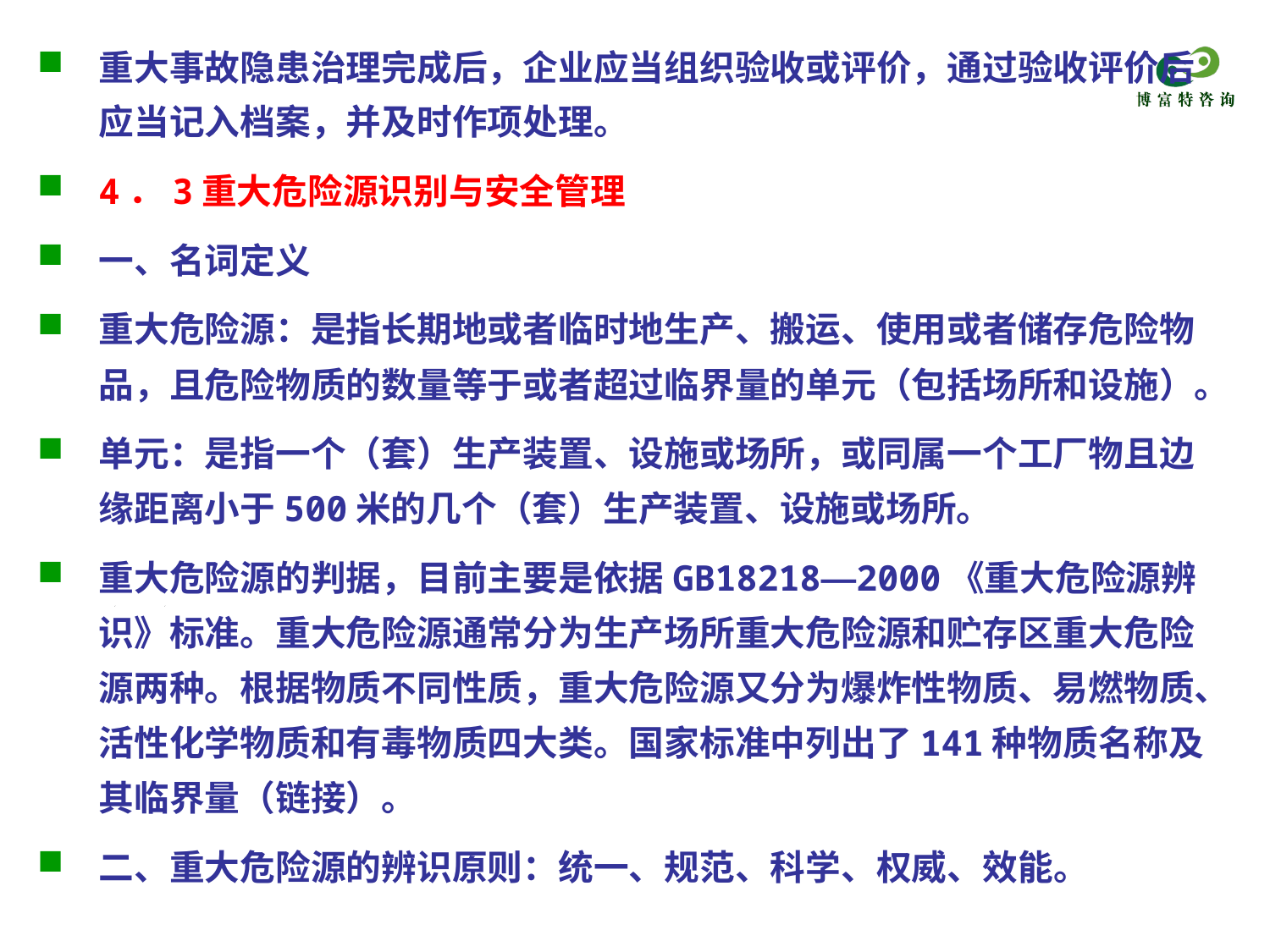

重大事故隐患治理完成后，企业应当组织验收或评价，通过验收评价后应当记入档案，并及时作项处理。
4．3重大危险源识别与安全管理
一、名词定义
重大危险源：是指长期地或者临时地生产、搬运、使用或者储存危险物品，且危险物质的数量等于或者超过临界量的单元（包括场所和设施）。
单元：是指一个（套）生产装置、设施或场所，或同属一个工厂物且边缘距离小于500米的几个（套）生产装置、设施或场所。
重大危险源的判据，目前主要是依据GB18218—2000《重大危险源辨识》标准。重大危险源通常分为生产场所重大危险源和贮存区重大危险源两种。根据物质不同性质，重大危险源又分为爆炸性物质、易燃物质、活性化学物质和有毒物质四大类。国家标准中列出了141种物质名称及其临界量（链接）。
二、重大危险源的辨识原则：统一、规范、科学、权威、效能。